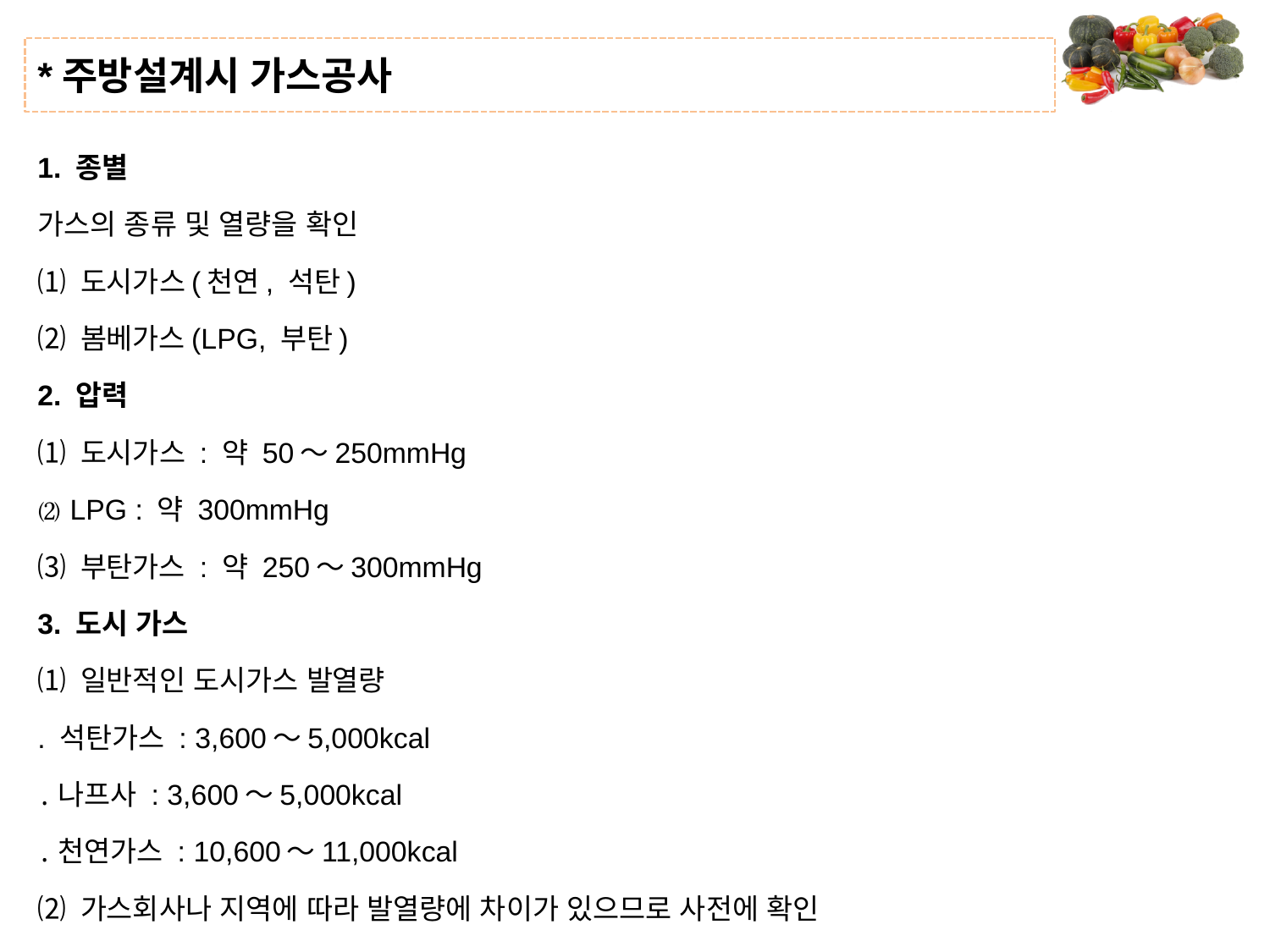

# *주방설계시 가스공사
1. 종별
가스의 종류 및 열량을 확인
⑴ 도시가스(천연, 석탄)
⑵ 봄베가스(LPG, 부탄)
2. 압력
⑴ 도시가스 : 약 50～250mmHg
⑵ LPG : 약 300mmHg
⑶ 부탄가스 : 약 250～300mmHg
3. 도시 가스
⑴ 일반적인 도시가스 발열량
. 석탄가스 : 3,600～5,000kcal
․나프사 : 3,600～5,000kcal
․천연가스 : 10,600～11,000kcal
⑵ 가스회사나 지역에 따라 발열량에 차이가 있으므로 사전에 확인